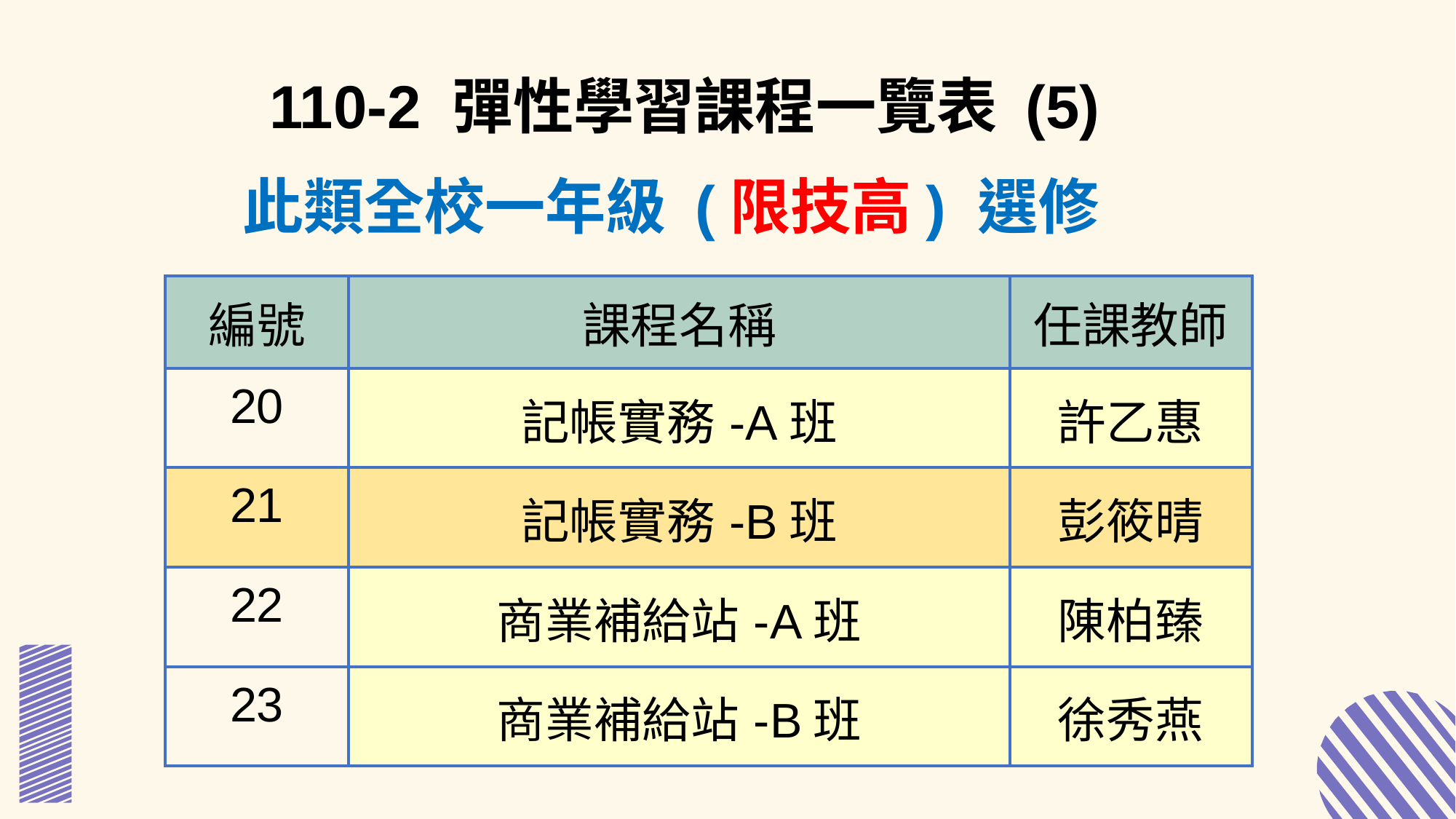

110-2 彈性學習課程一覽表 (5)
此類全校一年級 (限技高) 選修

| 編號 | 課程名稱 | 任課教師 |
| --- | --- | --- |
| 20 | 記帳實務-A班 | 許乙惠 |
| 21 | 記帳實務-B班 | 彭筱晴 |
| 22 | 商業補給站-A班 | 陳柏臻 |
| 23 | 商業補給站-B班 | 徐秀燕 |